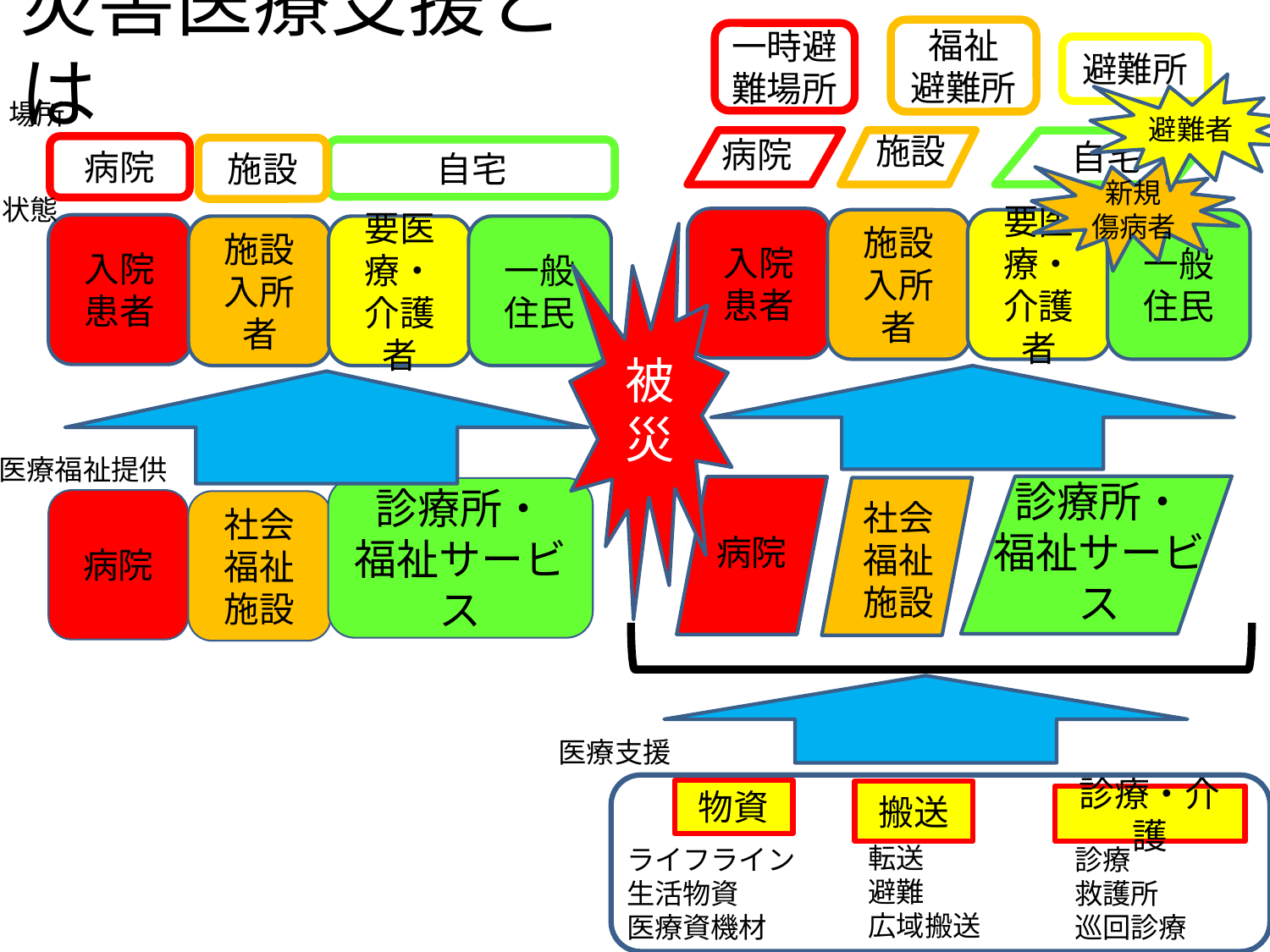

# 災害医療支援とは
福祉
避難所
一時避難場所
避難所
避難者
場所
施設
病院
自宅

病院
施設
自宅
新規
傷病者
状態
入院
患者
施設
入所者
要医療・介護者
一般
住民
入院
患者
施設
入所者
要医療・介護者
一般
住民
被災

医療福祉提供
診療所・
福祉サービス

診療所・
福祉サービス
社会福祉施設
病院
社会福祉施設
病院

医療支援

物資
搬送
診療・介護
転送
避難
広域搬送
診療
救護所
巡回診療
ライフライン
生活物資
医療資機材